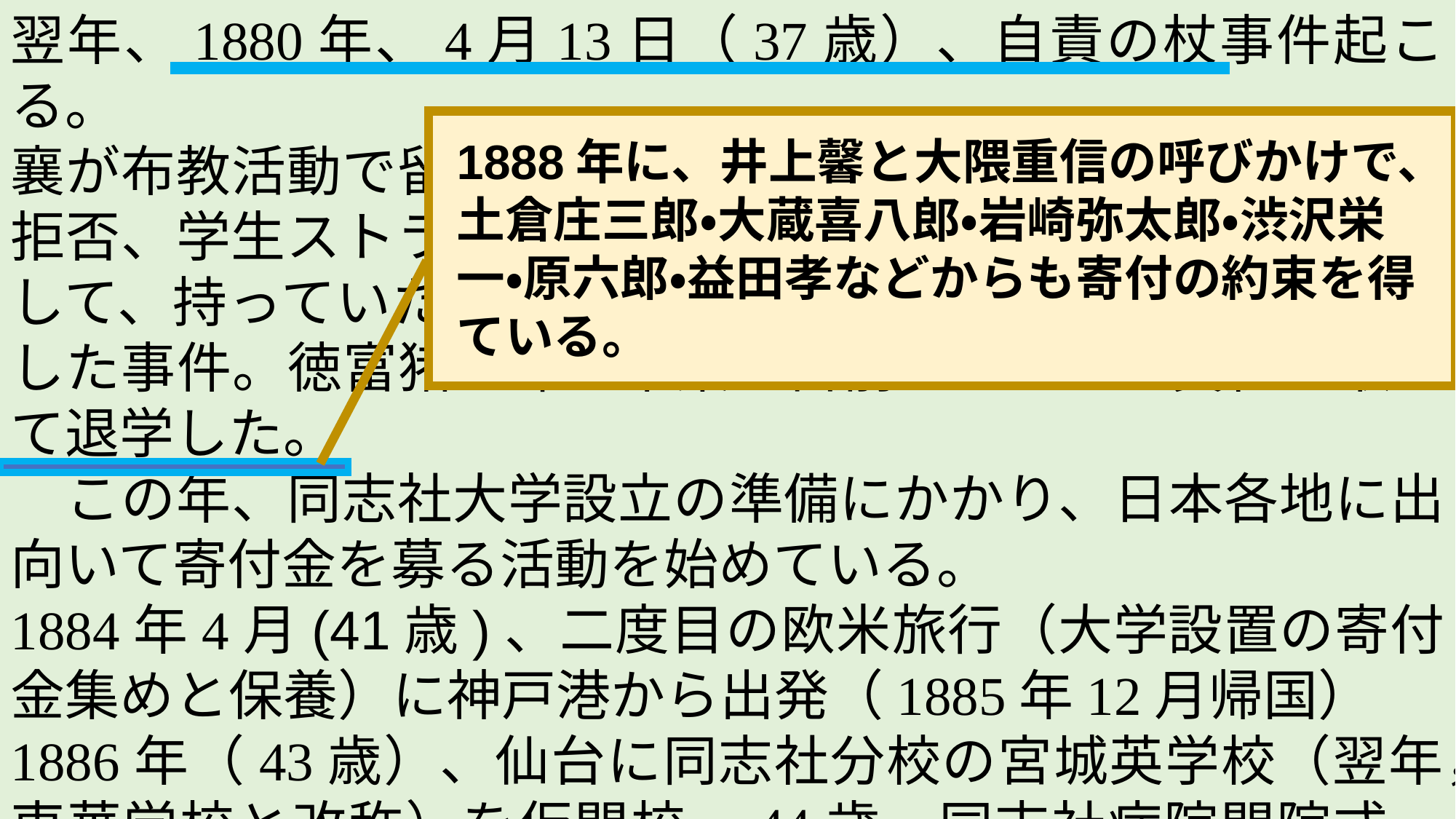

翌年、1880年、4月13日（37歳）、自責の杖事件起こる。
襄が布教活動で留守の時、大学の方針を巡って学生の授業拒否、学生ストライキが起った。その責任は校長にあるとして、持っていた杖で自分の手のひらを強打して自分を罰した事件。徳富猪一郎は卒業を目前にしてその責任を取って退学した。
　この年、同志社大学設立の準備にかかり、日本各地に出向いて寄付金を募る活動を始めている。
1884年4月(41歳)、二度目の欧米旅行（大学設置の寄付金集めと保養）に神戸港から出発（1885年12月帰国）
1886年（43歳）、仙台に同志社分校の宮城英学校（翌年，東華学校と改称）を仮開校。44歳、同志社病院開院式、京都看護婦学校開校式を行なう。

1888年に、井上馨と大隈重信の呼びかけで、土倉庄三郎・大蔵喜八郎・岩崎弥太郎・渋沢栄一・原六郎・益田孝などからも寄付の約束を得ている。